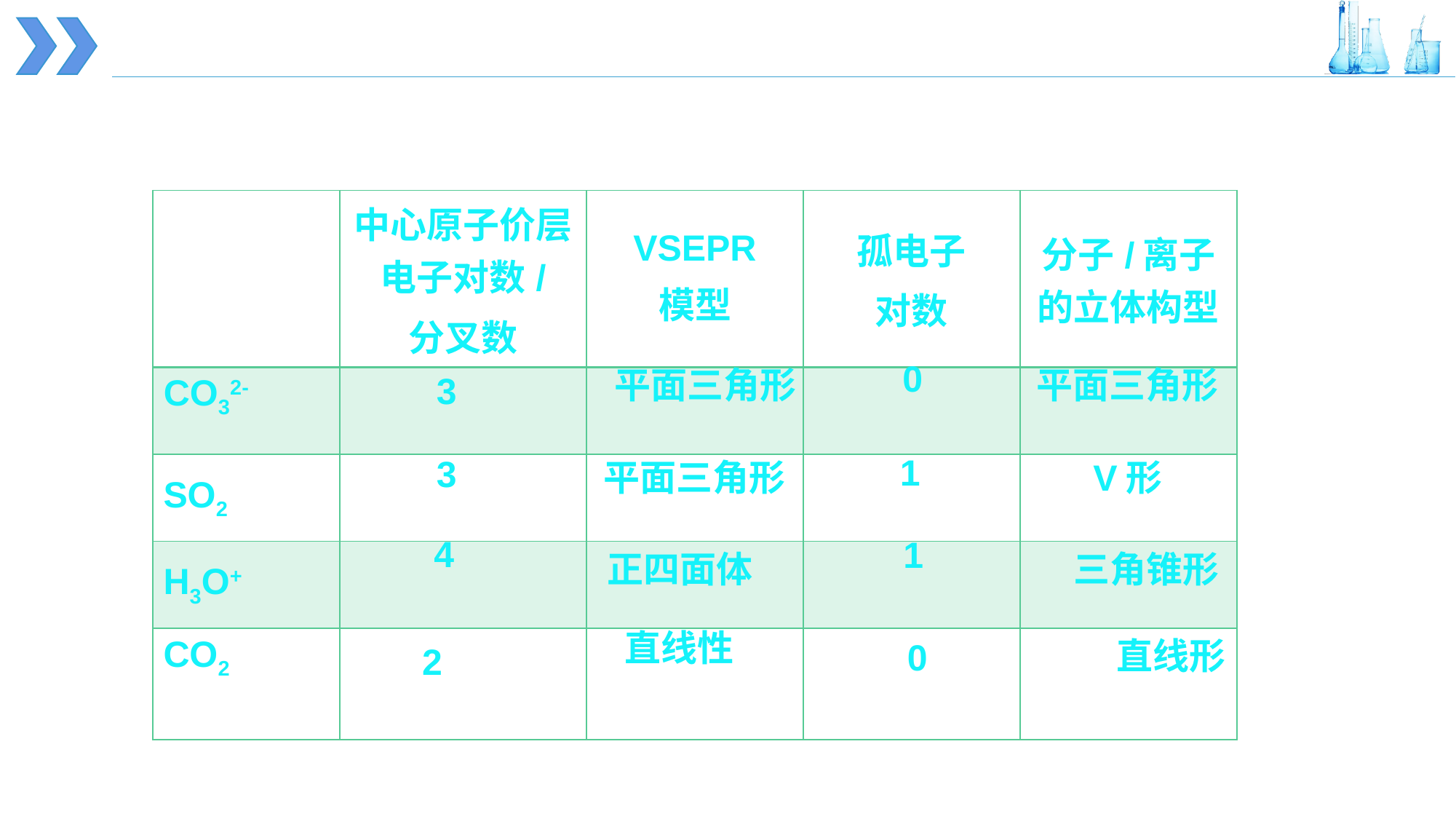

|  | 中心原子价层电子对数/ 分叉数 | VSEPR 模型 | 孤电子 对数 | 分子/离子的立体构型 |
| --- | --- | --- | --- | --- |
| CO32- |  |  |  |  |
| SO2 |  |  |  |  |
| H3O+ |  |  |  |  |
| CO2 |  |  |  |  |
0
平面三角形
平面三角形
3
1
3
平面三角形
V形
4
1
正四面体
三角锥形
直线性
直线形
0
2